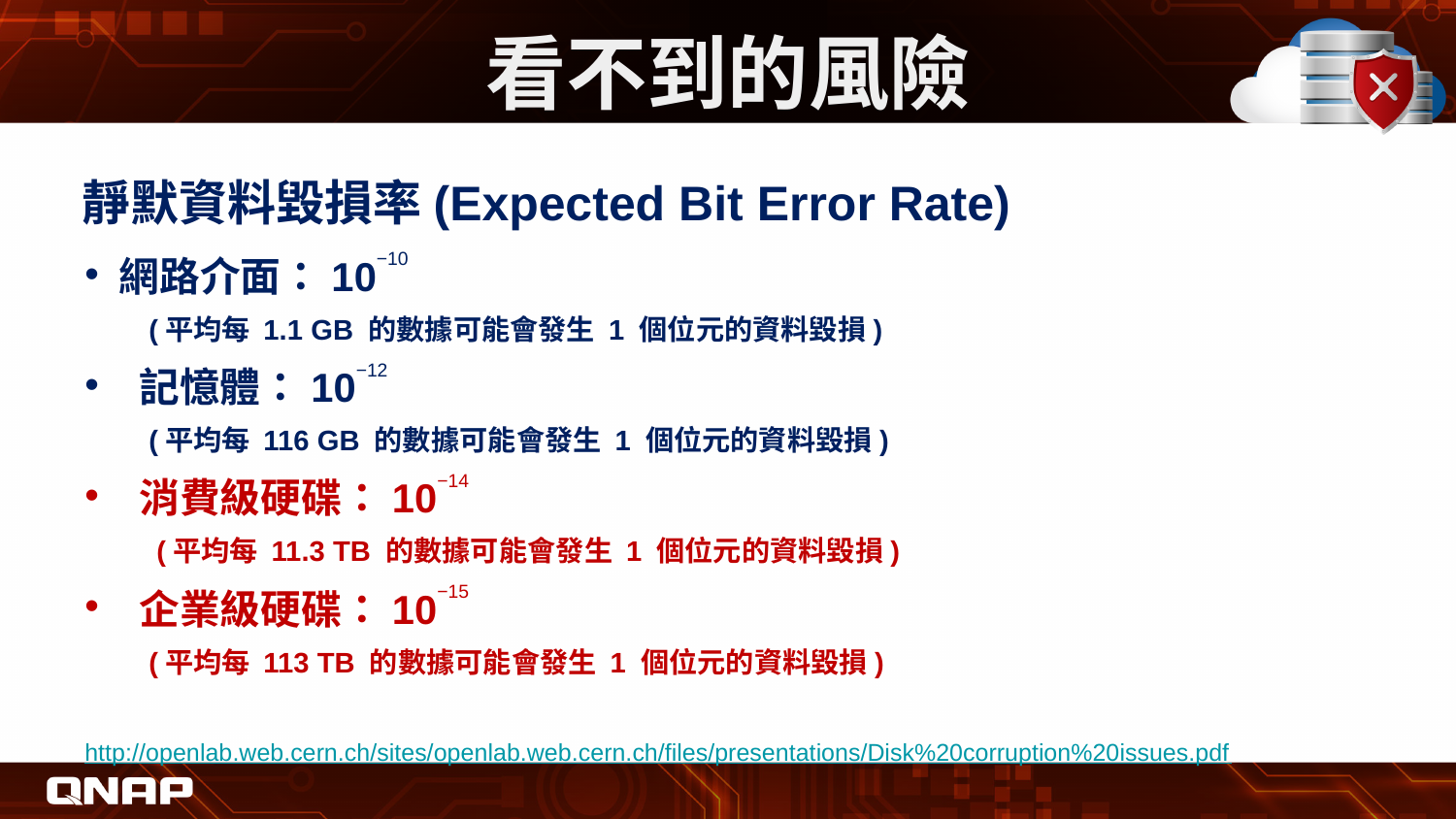

# 看不到的風險
靜默資料毀損率(Expected Bit Error Rate)
網路介面：10−10
        (平均每 1.1 GB 的數據可能會發生 1 個位元的資料毀損)
記憶體：10−12
        (平均每 116 GB 的數據可能會發生 1 個位元的資料毀損)
消費級硬碟：10−14
         (平均每 11.3 TB 的數據可能會發生 1 個位元的資料毀損)
企業級硬碟：10−15
        (平均每 113 TB 的數據可能會發生 1 個位元的資料毀損)

http://openlab.web.cern.ch/sites/openlab.web.cern.ch/files/presentations/Disk%20corruption%20issues.pdf